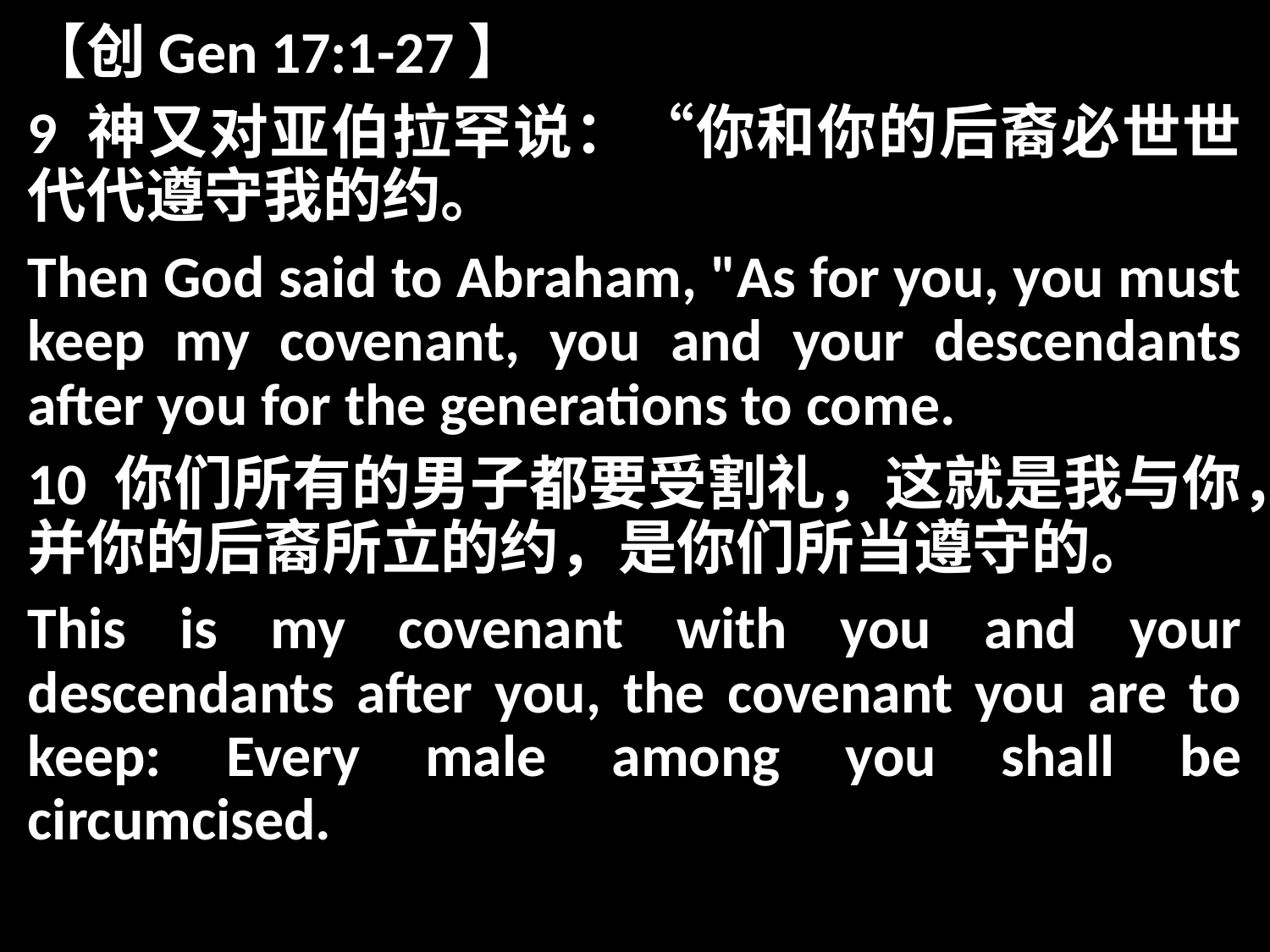

【创Gen 17:1-27】
9 神又对亚伯拉罕说：“你和你的后裔必世世代代遵守我的约。
Then God said to Abraham, "As for you, you must keep my covenant, you and your descendants after you for the generations to come.
10 你们所有的男子都要受割礼，这就是我与你，并你的后裔所立的约，是你们所当遵守的。
This is my covenant with you and your descendants after you, the covenant you are to keep: Every male among you shall be circumcised.